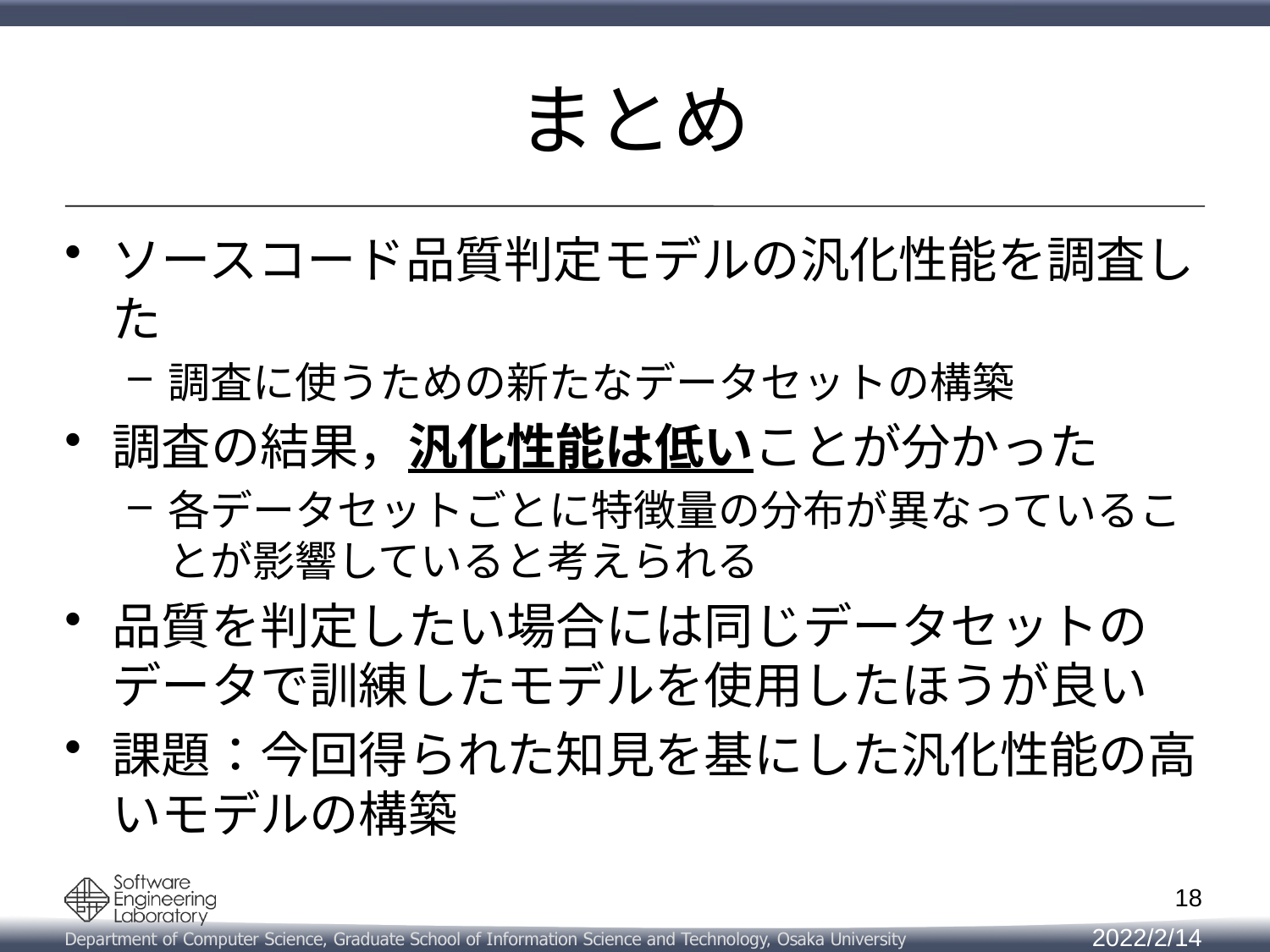

# まとめ
ソースコード品質判定モデルの汎化性能を調査した
調査に使うための新たなデータセットの構築
調査の結果，汎化性能は低いことが分かった
各データセットごとに特徴量の分布が異なっていることが影響していると考えられる
品質を判定したい場合には同じデータセットのデータで訓練したモデルを使用したほうが良い
課題：今回得られた知見を基にした汎化性能の高いモデルの構築

18
2022/2/14